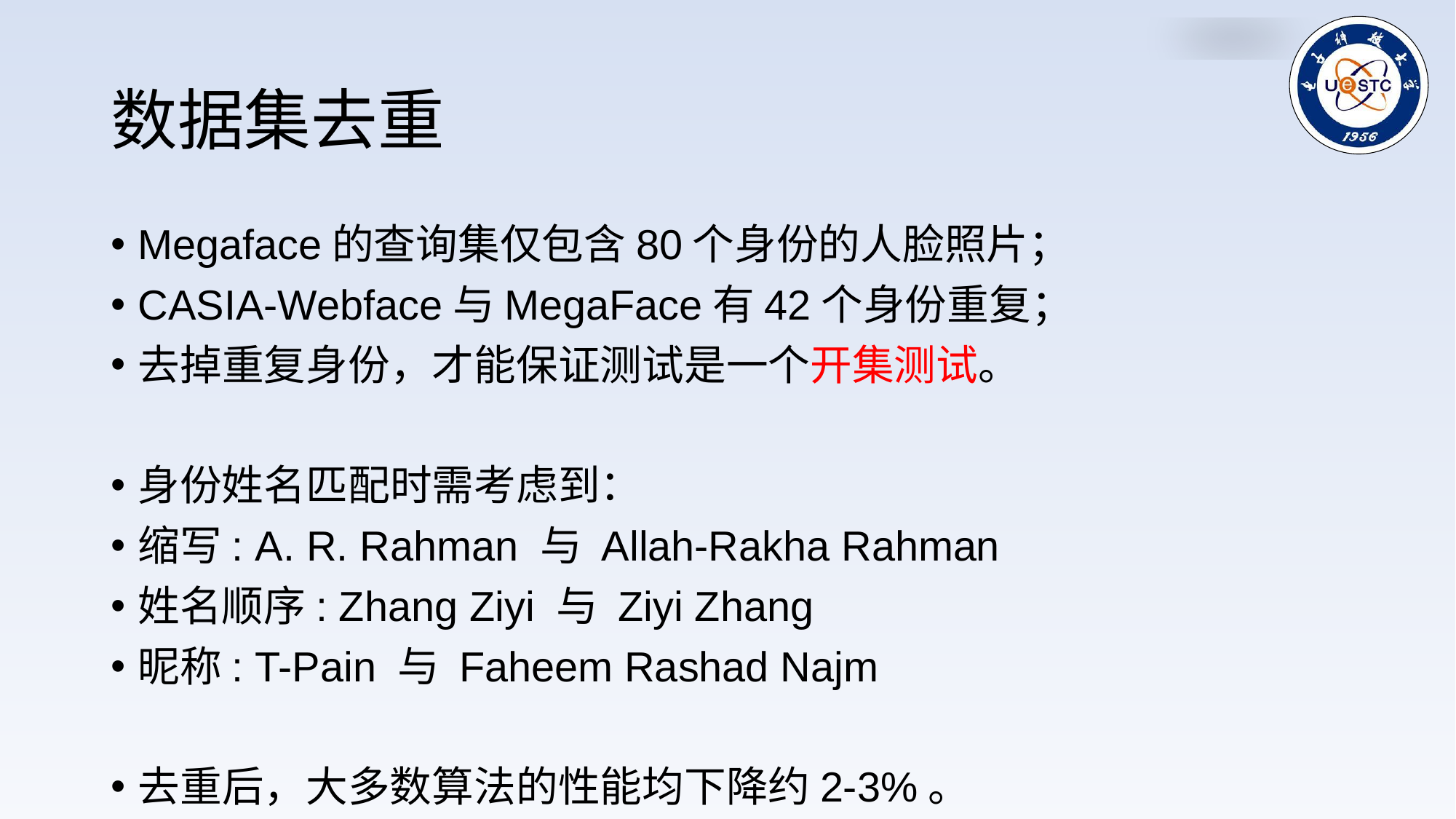

# 数据集去重
Megaface的查询集仅包含80个身份的人脸照片；
CASIA-Webface与MegaFace有42个身份重复；
去掉重复身份，才能保证测试是一个开集测试。

身份姓名匹配时需考虑到：
缩写: A. R. Rahman 与 Allah-Rakha Rahman
姓名顺序: Zhang Ziyi 与 Ziyi Zhang
昵称: T-Pain 与 Faheem Rashad Najm

去重后，大多数算法的性能均下降约2-3%。